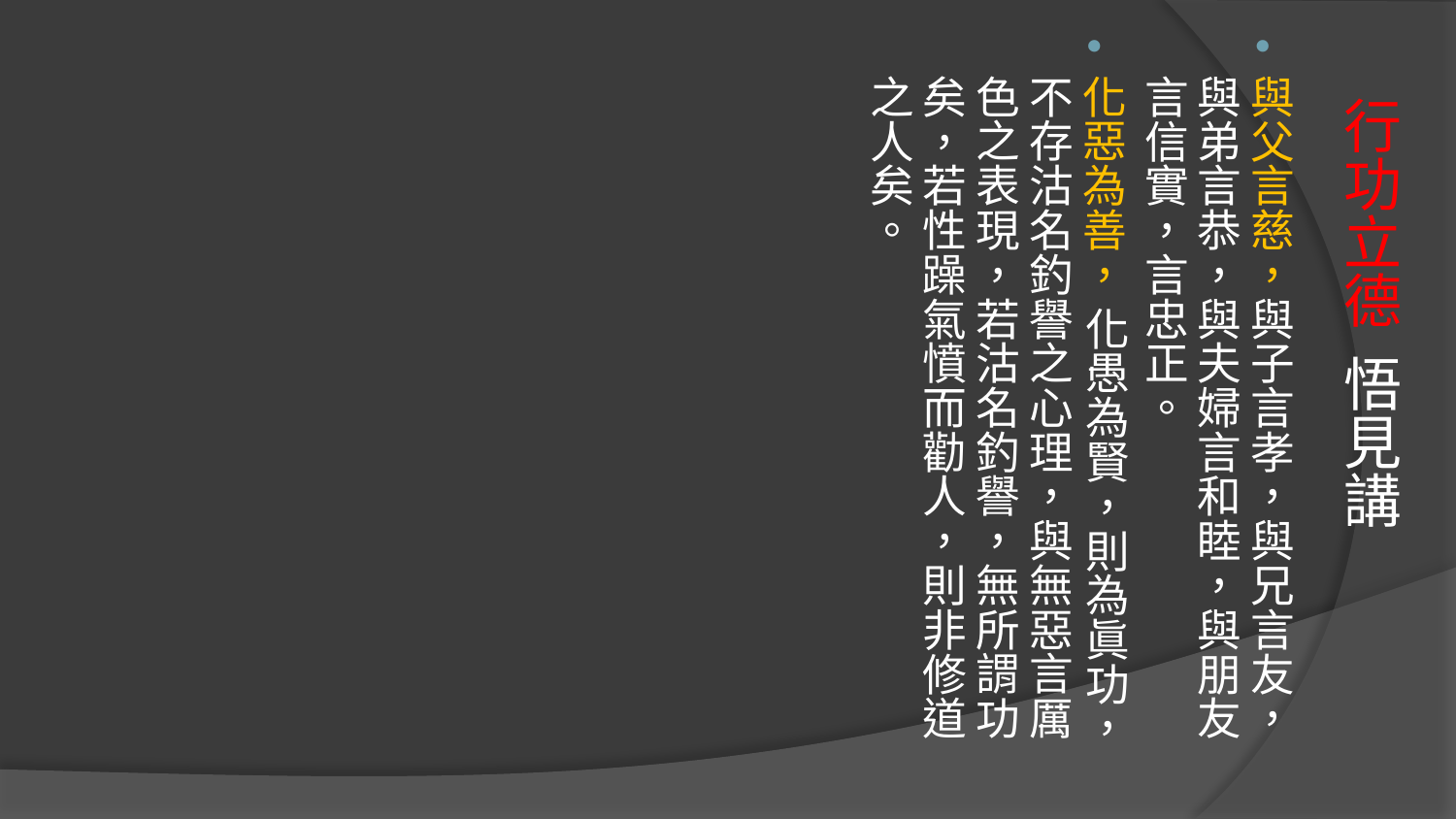

與父言慈，與子言孝，與兄言友，與弟言恭，與夫婦言和睦，與朋友言信實，言忠正。
化惡為善， 化愚為賢，則為眞功，不存沽名釣譽之心理，與無惡言厲色之表現，若沽名釣譽，無所謂功矣，若性躁氣憤而勸人，則非修道之人矣。

# 行功立德  悟見講